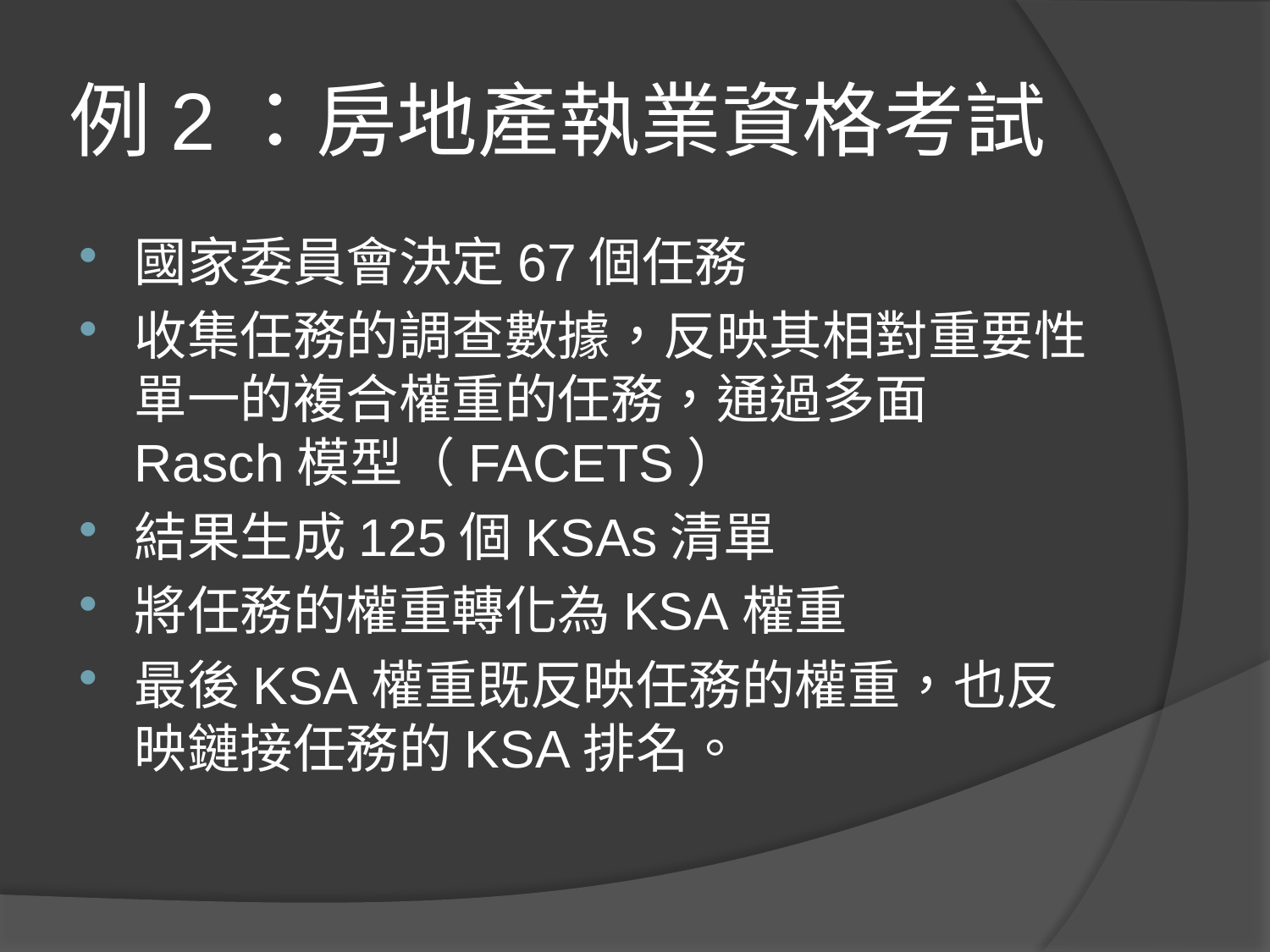

# 例2：房地產執業資格考試
國家委員會決定67個任務
收集任務的調查數據，反映其相對重要性單一的複合權重的任務，通過多面Rasch模型（FACETS）
結果生成125個KSAs清單
將任務的權重轉化為KSA權重
最後KSA權重既反映任務的權重，也反映鏈接任務的KSA排名。